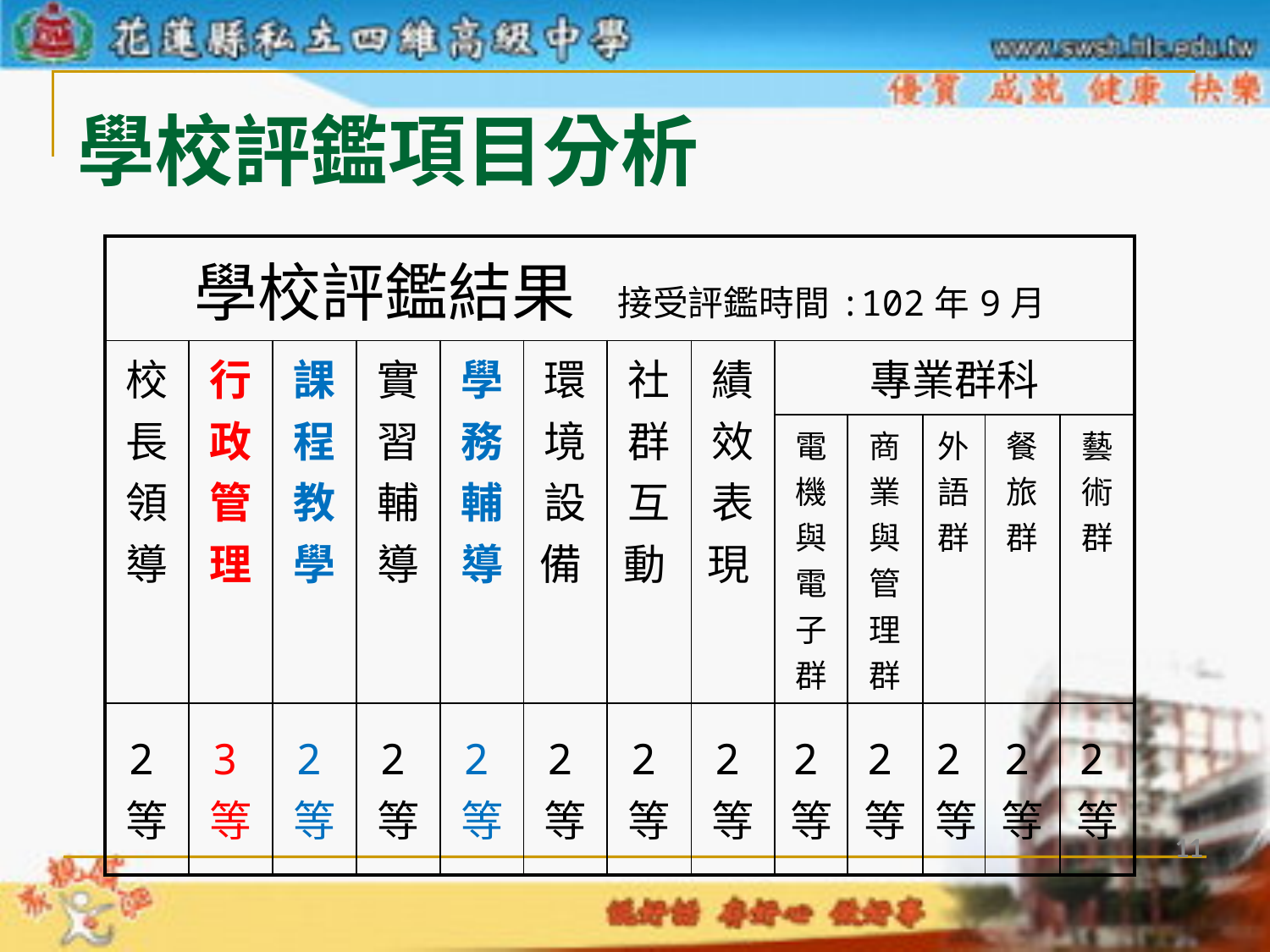

# 學校評鑑項目分析
| 學校評鑑結果 接受評鑑時間:102年9月 |  |  |  |  |  |  |  |  |  |  |  |  |
| --- | --- | --- | --- | --- | --- | --- | --- | --- | --- | --- | --- | --- |
| 校長領導 | 行政管理 | 課程教學 | 實習輔導 | 學務輔導 | 環境設備 | 社群互動 | 績效表現 | 專業群科 |  |  |  |  |
|  |  |  |  |  |  |  |  | 電機與電子群 | 商業與管理群 | 外語群 | 餐旅群 | 藝術群 |
| 2等 | 3等 | 2等 | 2等 | 2等 | 2等 | 2等 | 2等 | 2等 | 2等 | 2等 | 2等 | 2等 |
11